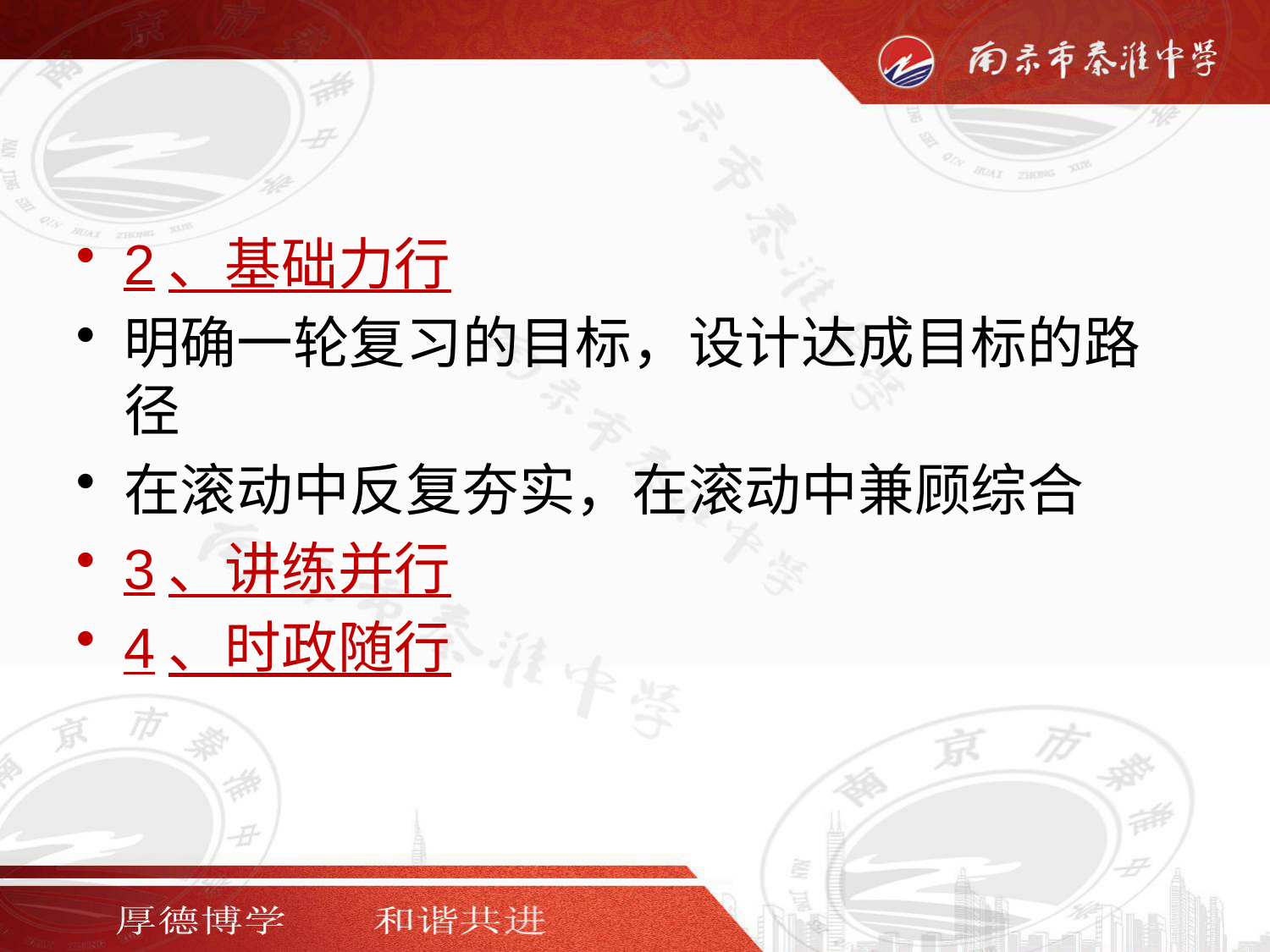

#
2、基础力行
明确一轮复习的目标，设计达成目标的路径
在滚动中反复夯实，在滚动中兼顾综合
3、讲练并行
4、时政随行